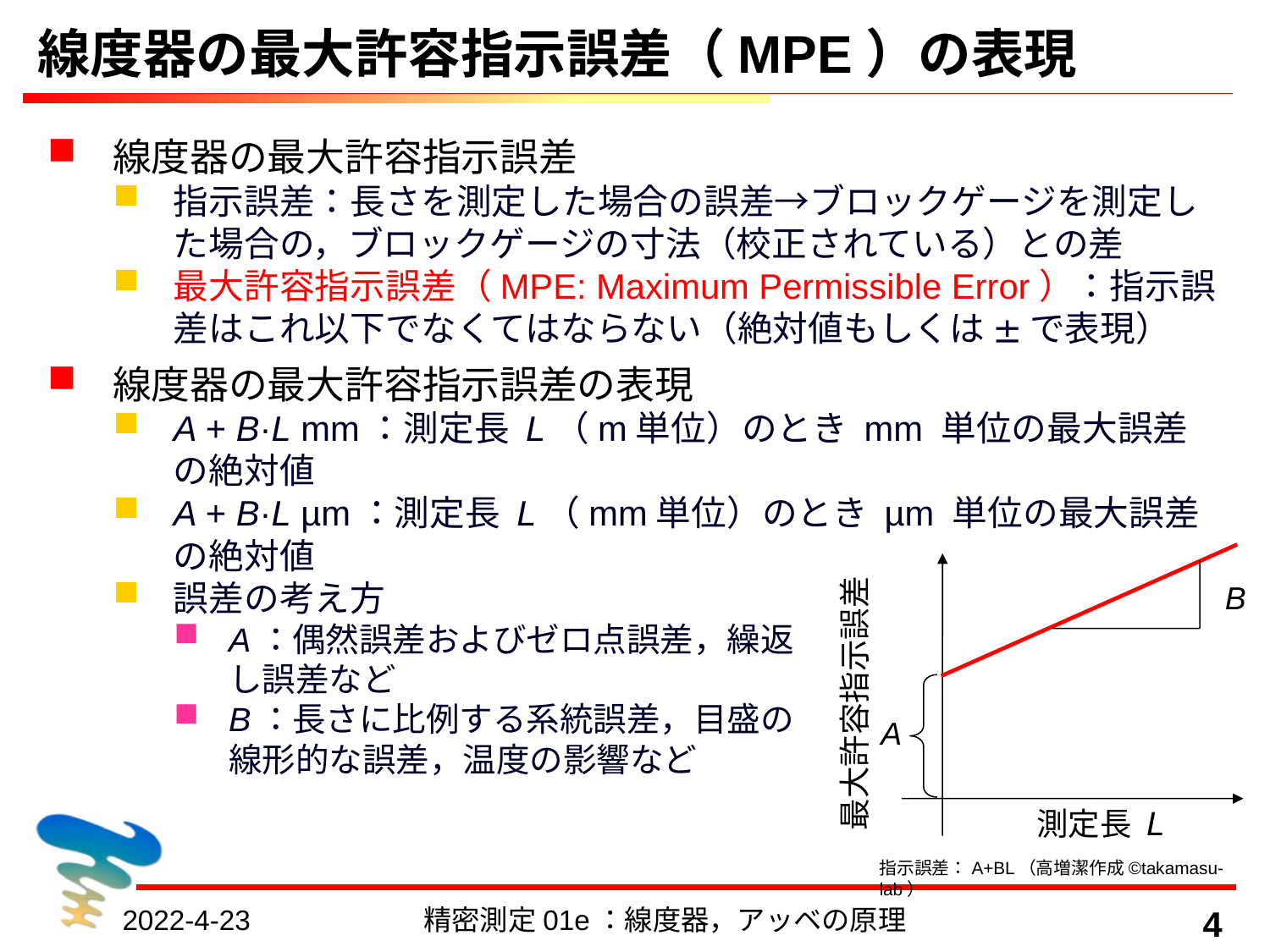

# 線度器の最大許容指示誤差（MPE）の表現
線度器の最大許容指示誤差
指示誤差：長さを測定した場合の誤差→ブロックゲージを測定した場合の，ブロックゲージの寸法（校正されている）との差
最大許容指示誤差（MPE: Maximum Permissible Error）：指示誤差はこれ以下でなくてはならない（絶対値もしくは±で表現）
線度器の最大許容指示誤差の表現
A + B·L mm：測定長 L（m単位）のとき mm 単位の最大誤差の絶対値
A + B·L µm：測定長 L（mm単位）のとき µm 単位の最大誤差の絶対値
誤差の考え方
A：偶然誤差およびゼロ点誤差，繰返
し誤差など
B：長さに比例する系統誤差，目盛の
線形的な誤差，温度の影響など

B

最大許容指示誤差

A
測定長 L

指示誤差：A+BL（高増潔作成©takamasu-lab）
2022-4-23
精密測定01e：線度器，アッベの原理
4